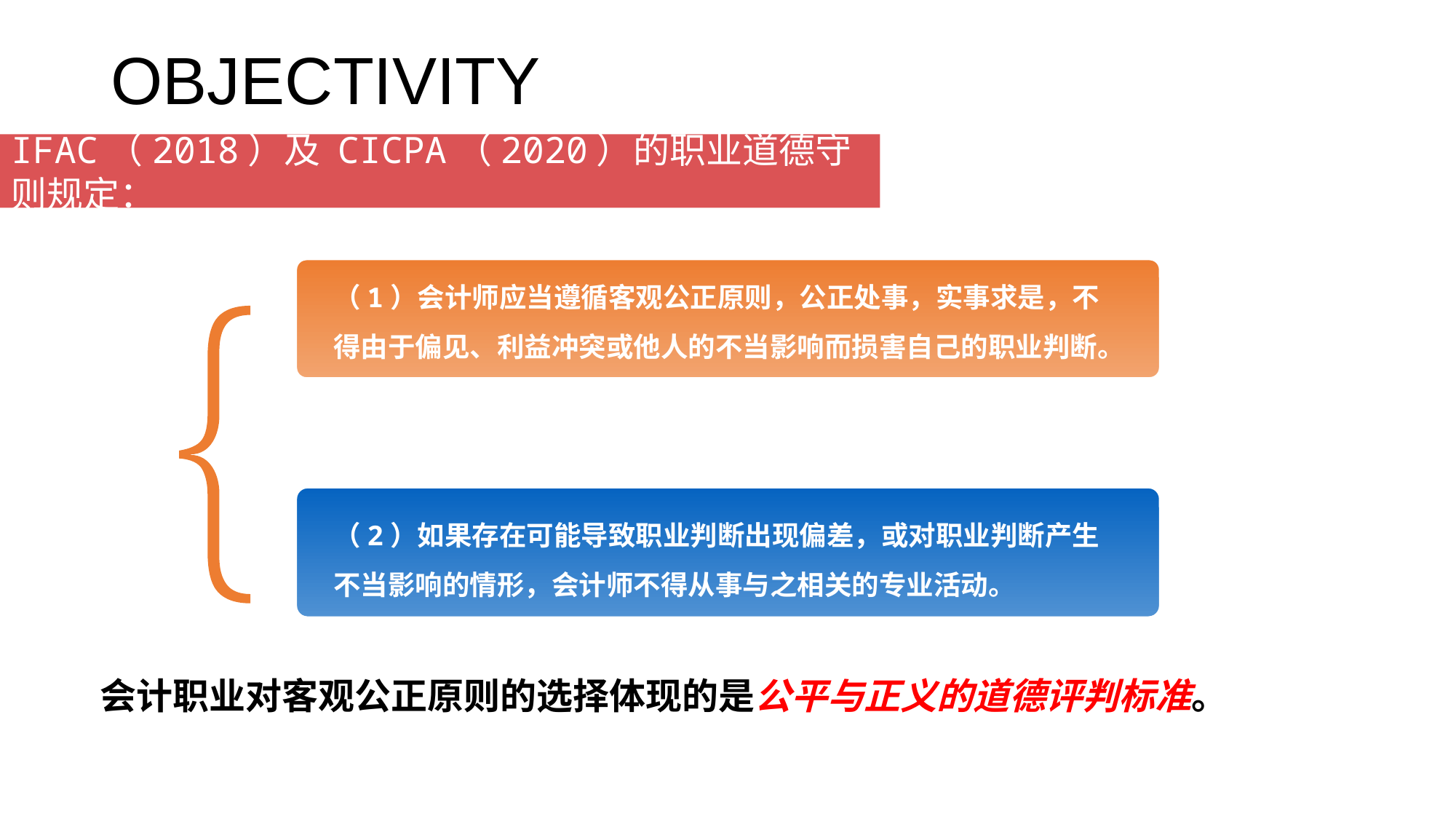

# OBJECTIVITY
IFAC（2018）及 CICPA（2020）的职业道德守则规定：

（1）会计师应当遵循客观公正原则，公正处事，实事求是，不得由于偏见、利益冲突或他人的不当影响而损害自己的职业判断。

（2）如果存在可能导致职业判断出现偏差，或对职业判断产生不当影响的情形，会计师不得从事与之相关的专业活动。
会计职业对客观公正原则的选择体现的是公平与正义的道德评判标准。
31